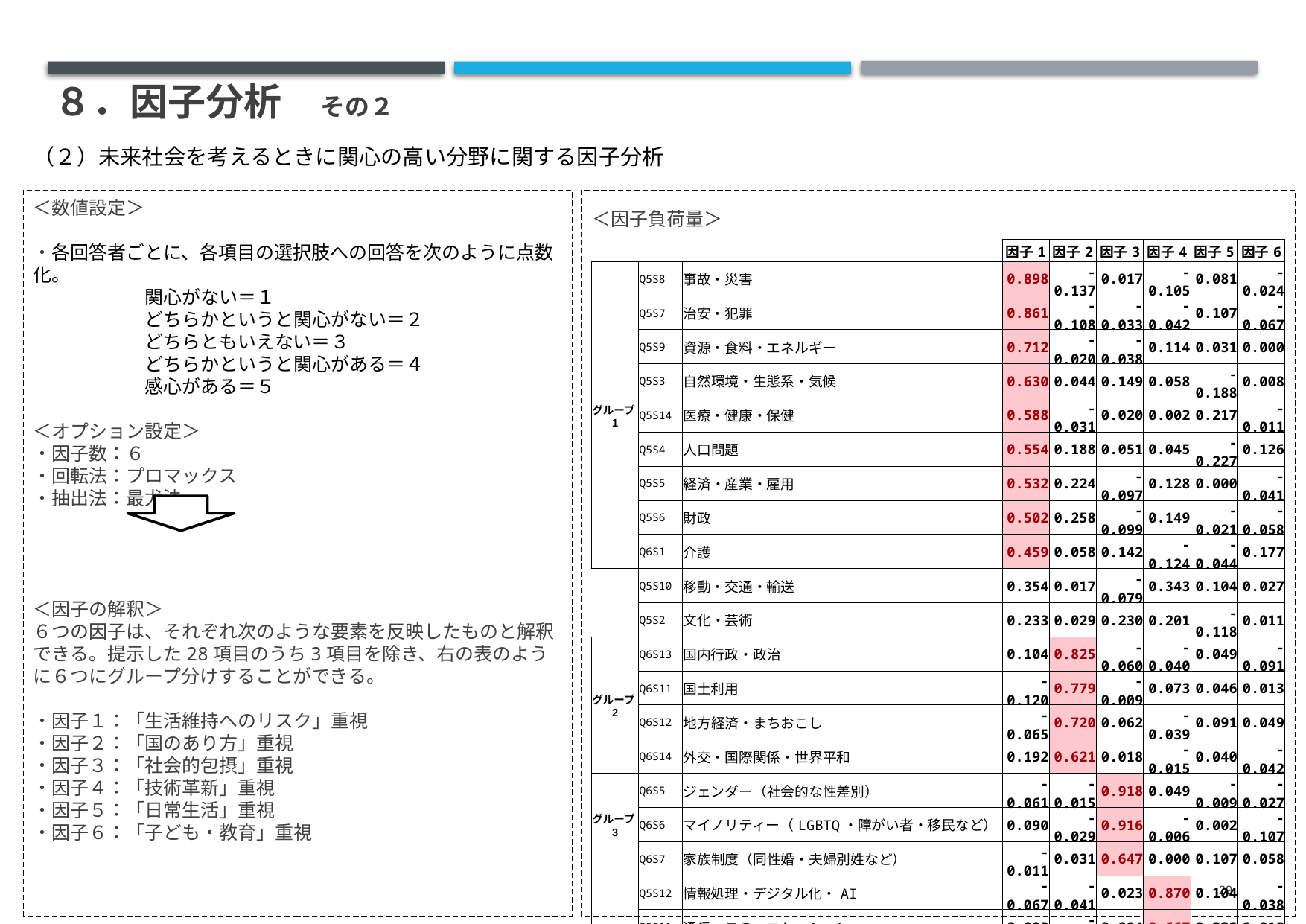

# ８．因子分析　その２
（２）未来社会を考えるときに関心の高い分野に関する因子分析
＜数値設定＞

・各回答者ごとに、各項目の選択肢への回答を次のように点数化。
	関心がない＝１
	どちらかというと関心がない＝２
	どちらともいえない＝３
	どちらかというと関心がある＝４
	感心がある＝５

＜オプション設定＞
・因子数：６
・回転法：プロマックス
・抽出法：最尤法

＜因子の解釈＞
６つの因子は、それぞれ次のような要素を反映したものと解釈できる。提示した28項目のうち3項目を除き、右の表のように６つにグループ分けすることができる。

・因子１：「生活維持へのリスク」重視
・因子２：「国のあり方」重視
・因子３：「社会的包摂」重視
・因子４：「技術革新」重視
・因子５：「日常生活」重視
・因子６：「子ども・教育」重視

＜因子負荷量＞

|  |  |  | 因子1 | 因子2 | 因子3 | 因子4 | 因子5 | 因子6 |
| --- | --- | --- | --- | --- | --- | --- | --- | --- |
| グループ1 | Q5S8 | 事故・災害 | 0.898 | -0.137 | 0.017 | -0.105 | 0.081 | -0.024 |
|  | Q5S7 | 治安・犯罪 | 0.861 | -0.108 | -0.033 | -0.042 | 0.107 | -0.067 |
|  | Q5S9 | 資源・食料・エネルギー | 0.712 | -0.020 | -0.038 | 0.114 | 0.031 | 0.000 |
|  | Q5S3 | 自然環境・生態系・気候 | 0.630 | 0.044 | 0.149 | 0.058 | -0.188 | 0.008 |
|  | Q5S14 | 医療・健康・保健 | 0.588 | -0.031 | 0.020 | 0.002 | 0.217 | -0.011 |
|  | Q5S4 | 人口問題 | 0.554 | 0.188 | 0.051 | 0.045 | -0.227 | 0.126 |
|  | Q5S5 | 経済・産業・雇用 | 0.532 | 0.224 | -0.097 | 0.128 | 0.000 | -0.041 |
|  | Q5S6 | 財政 | 0.502 | 0.258 | -0.099 | 0.149 | -0.021 | -0.058 |
|  | Q6S1 | 介護 | 0.459 | 0.058 | 0.142 | -0.124 | -0.044 | 0.177 |
|  | Q5S10 | 移動・交通・輸送 | 0.354 | 0.017 | -0.079 | 0.343 | 0.104 | 0.027 |
|  | Q5S2 | 文化・芸術 | 0.233 | 0.029 | 0.230 | 0.201 | -0.118 | 0.011 |
| グループ2 | Q6S13 | 国内行政・政治 | 0.104 | 0.825 | -0.060 | -0.040 | 0.049 | -0.091 |
|  | Q6S11 | 国土利用 | -0.120 | 0.779 | -0.009 | 0.073 | 0.046 | 0.013 |
|  | Q6S12 | 地方経済・まちおこし | -0.065 | 0.720 | 0.062 | -0.039 | 0.091 | 0.049 |
|  | Q6S14 | 外交・国際関係・世界平和 | 0.192 | 0.621 | 0.018 | -0.015 | 0.040 | -0.042 |
| グループ3 | Q6S5 | ジェンダー（社会的な性差別） | -0.061 | -0.015 | 0.918 | 0.049 | -0.009 | -0.027 |
|  | Q6S6 | マイノリティー（LGBTQ・障がい者・移民など） | 0.090 | -0.029 | 0.916 | -0.006 | 0.002 | -0.107 |
|  | Q6S7 | 家族制度（同性婚・夫婦別姓など） | -0.011 | 0.031 | 0.647 | 0.000 | 0.107 | 0.058 |
| グループ4 | Q5S12 | 情報処理・デジタル化・AI | -0.067 | -0.041 | 0.023 | 0.870 | 0.104 | -0.038 |
|  | Q5S11 | 通信・コミュニケーション | 0.093 | -0.147 | 0.004 | 0.667 | 0.229 | 0.018 |
|  | Q5S1 | 科学・技術 | 0.212 | 0.115 | -0.040 | 0.529 | -0.180 | 0.026 |
|  | Q5S13 | 宇宙 | -0.046 | 0.134 | 0.080 | 0.459 | -0.073 | 0.053 |
| グループ5 | Q6S9 | 衣・食・住 | 0.237 | 0.036 | -0.071 | -0.074 | 0.716 | -0.023 |
|  | Q6S10 | 娯楽・エンターテインメント | -0.195 | 0.064 | 0.063 | 0.149 | 0.638 | -0.022 |
|  | Q6S8 | 働き方・労働環境 | 0.087 | 0.109 | 0.105 | -0.032 | 0.554 | 0.072 |
| グループ6 | Q6S2 | 育児 | -0.016 | -0.083 | -0.060 | -0.016 | -0.026 | 0.976 |
|  | Q6S3 | 学校・教育 | -0.023 | 0.030 | -0.041 | 0.063 | 0.006 | 0.860 |
|  | Q6S4 | 人と人とのつながり | 0.061 | 0.077 | 0.178 | -0.043 | 0.230 | 0.375 |

29